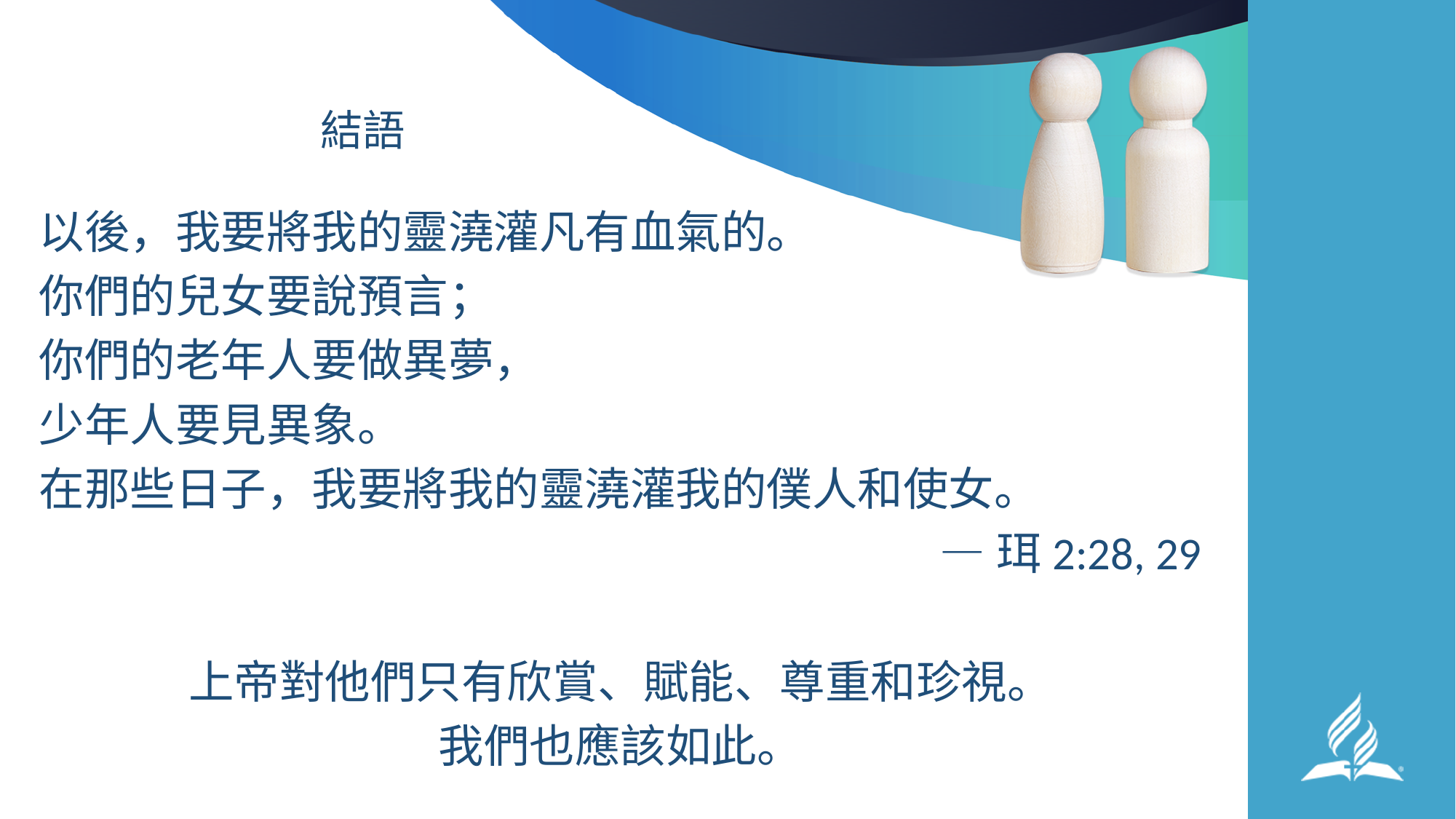

# 結語
以後，我要將我的靈澆灌凡有血氣的。
你們的兒女要說預言；
你們的老年人要做異夢，
少年人要見異象。
在那些日子，我要將我的靈澆灌我的僕人和使女。
—珥2:28, 29

上帝對他們只有欣賞、賦能、尊重和珍視。
我們也應該如此。